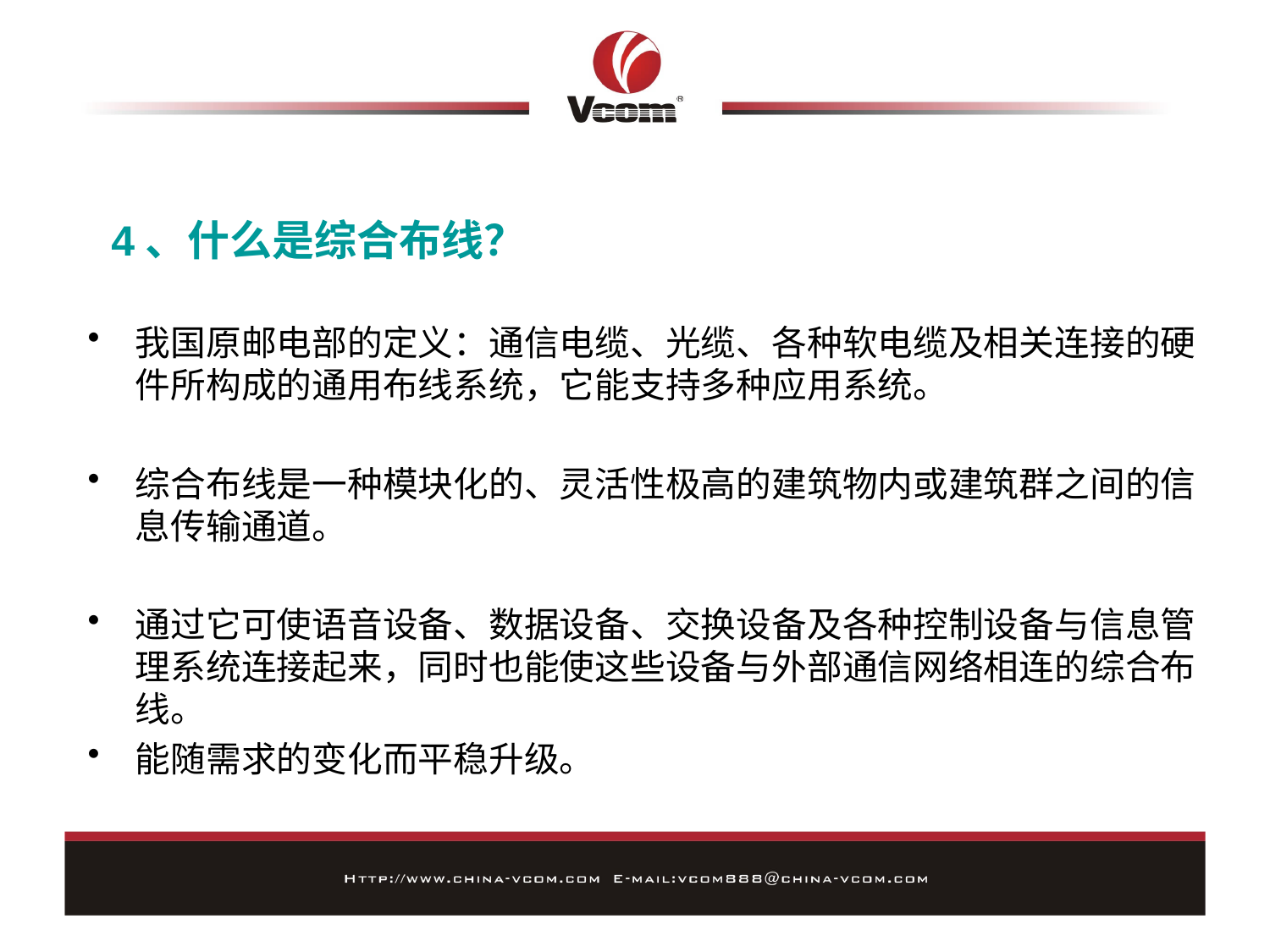

4、什么是综合布线？

我国原邮电部的定义：通信电缆、光缆、各种软电缆及相关连接的硬件所构成的通用布线系统，它能支持多种应用系统。

综合布线是一种模块化的、灵活性极高的建筑物内或建筑群之间的信息传输通道。

通过它可使语音设备、数据设备、交换设备及各种控制设备与信息管理系统连接起来，同时也能使这些设备与外部通信网络相连的综合布线。
能随需求的变化而平稳升级。